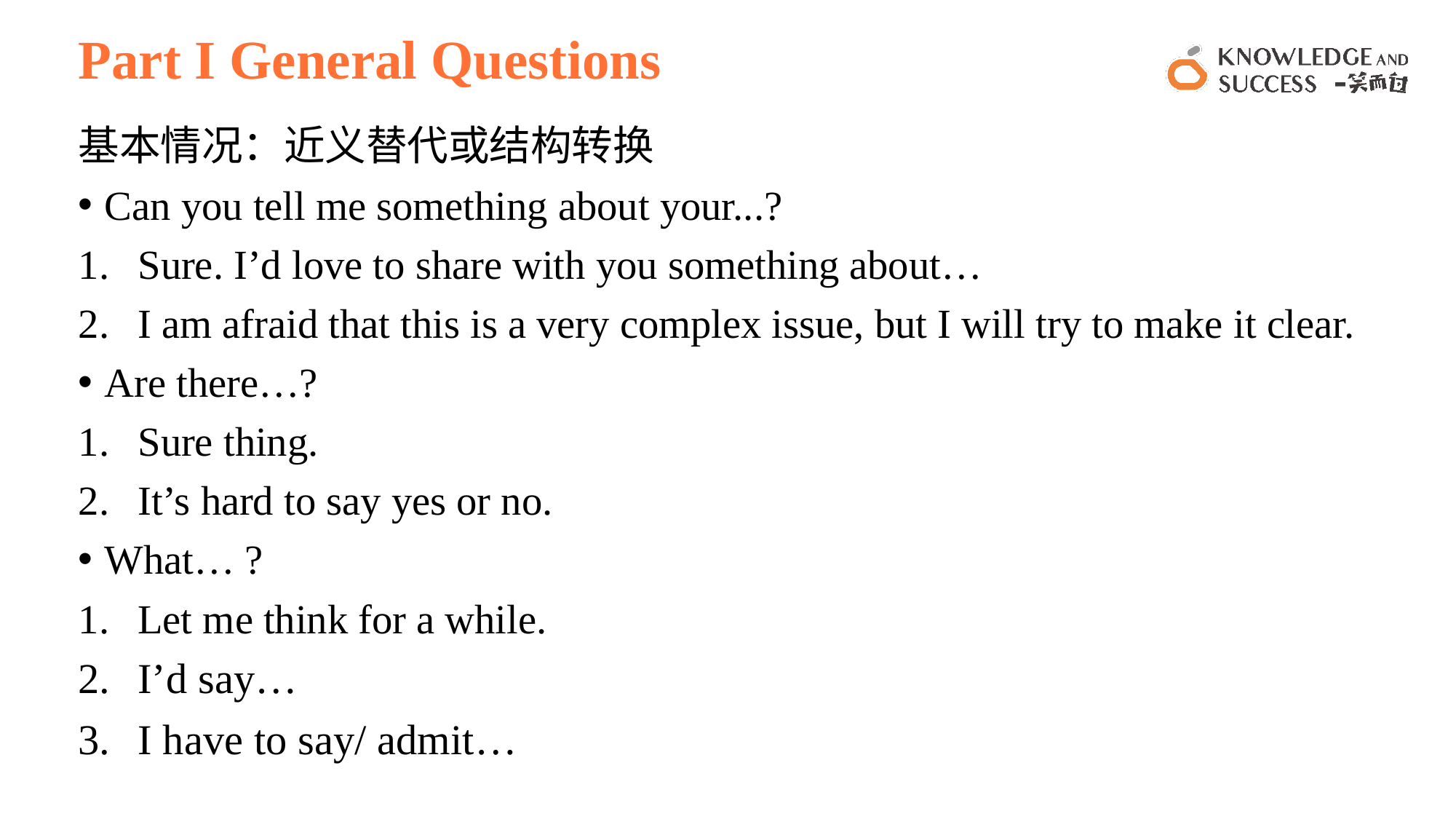

# Part I General Questions
基本情况：近义替代或结构转换
Can you tell me something about your...?
Sure. I’d love to share with you something about…
I am afraid that this is a very complex issue, but I will try to make it clear.
Are there…?
Sure thing.
It’s hard to say yes or no.
What… ?
Let me think for a while.
I’d say…
I have to say/ admit…